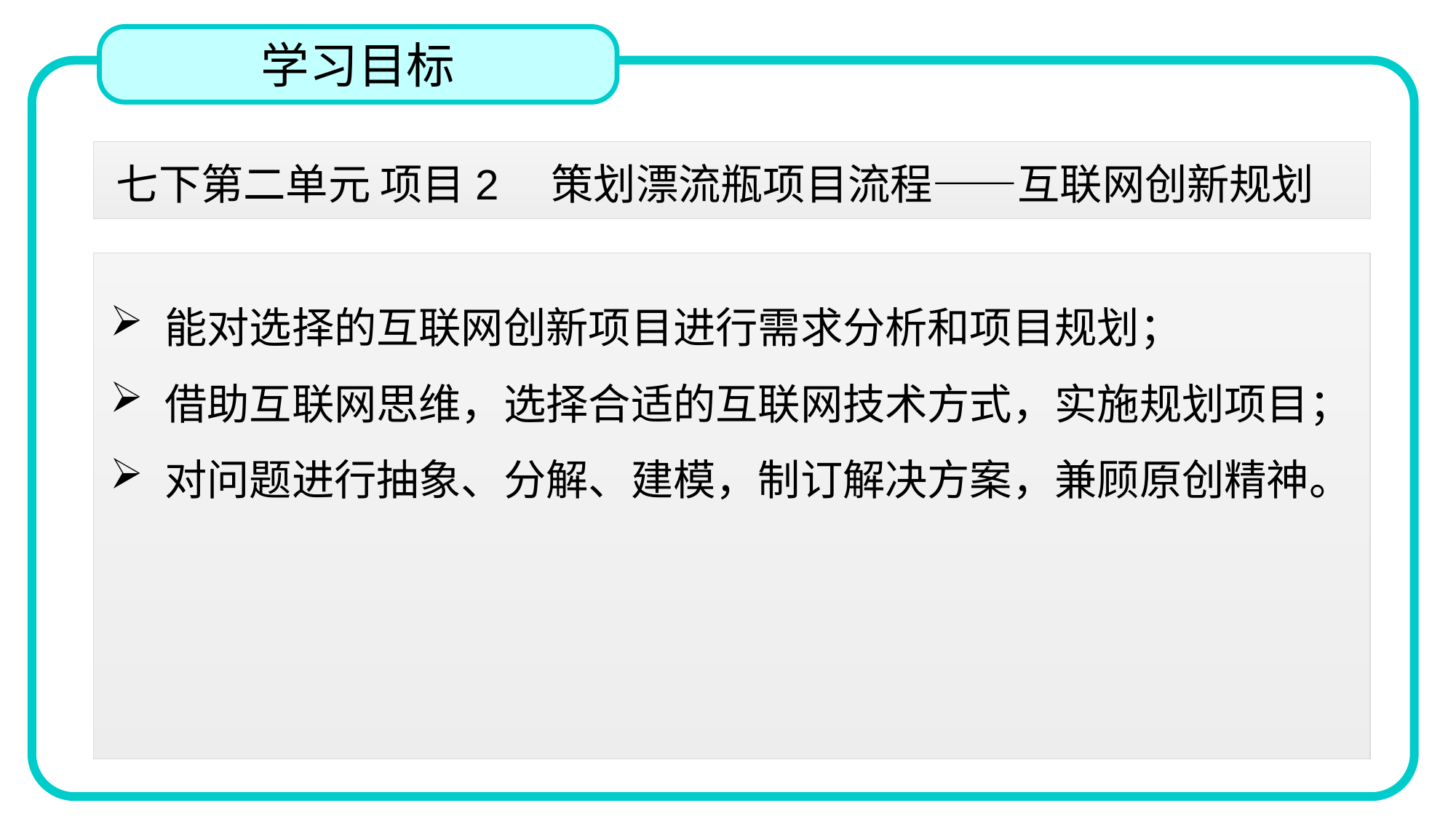

学习目标

七下第二单元 项目2　策划漂流瓶项目流程——互联网创新规划

能对选择的互联网创新项目进行需求分析和项目规划；
借助互联网思维，选择合适的互联网技术方式，实施规划项目；
对问题进行抽象、分解、建模，制订解决方案，兼顾原创精神。